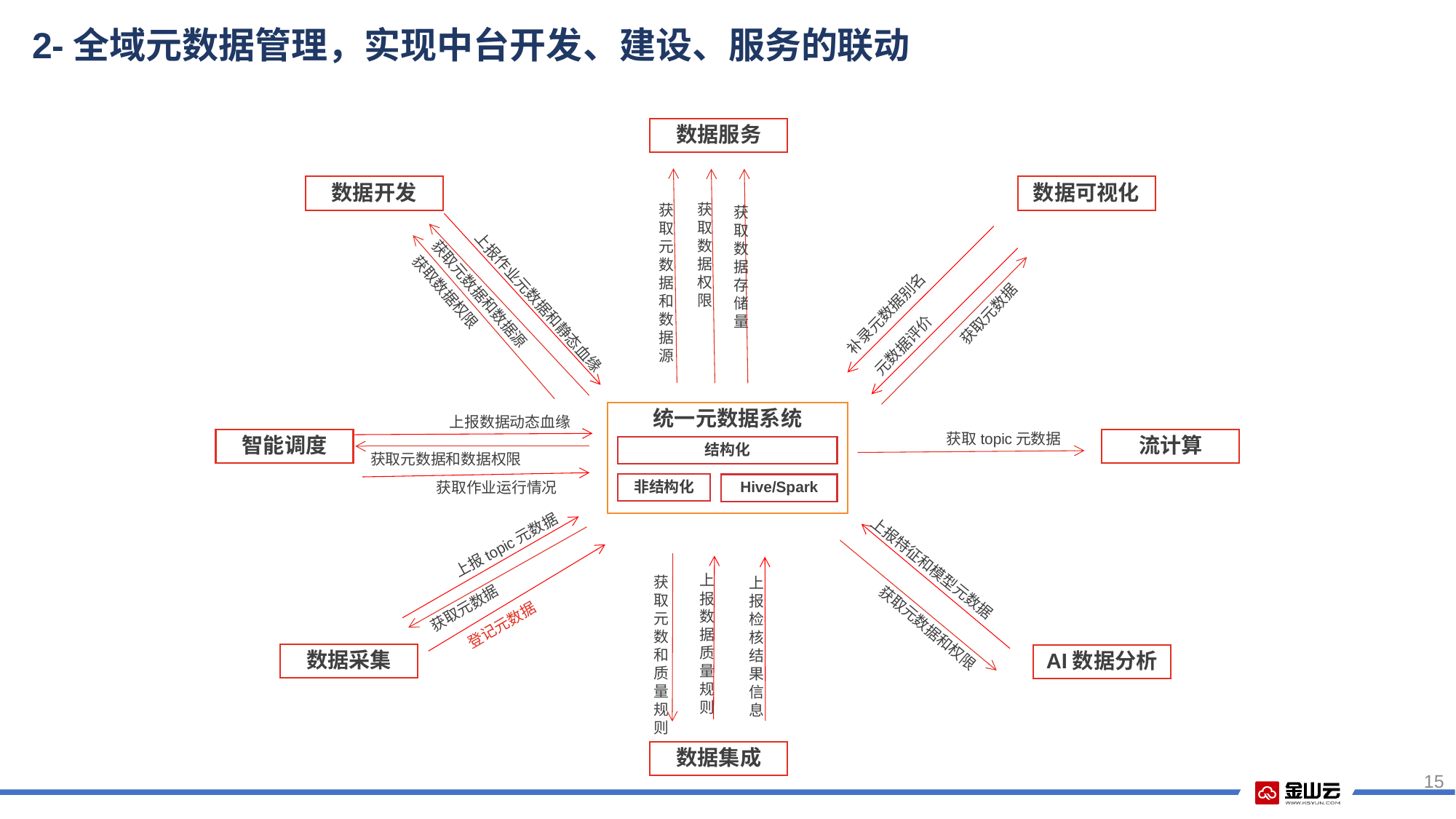

2-全域元数据管理，实现中台开发、建设、服务的联动
数据服务
数据开发
数据可视化
获取
数据
权限
获取
元
数据和数据源
获取
数据
存储
量
获取数据权限
获取元数据和数据源
上报作业元数据和静态血缘
获取元数据
补录元数据别名
元数据评价
统一元数据系统
上报数据动态血缘
获取topic元数据
智能调度
流计算
结构化
获取元数据和数据权限
获取作业运行情况
非结构化
Hive/Spark
上报topic元数据
上报特征和模型元数据
上报数据质量规则
获取
元
数和质量规则
上报检核结果信息
登记元数据
获取元数据
获取元数据和权限
数据采集
AI数据分析
数据集成
15